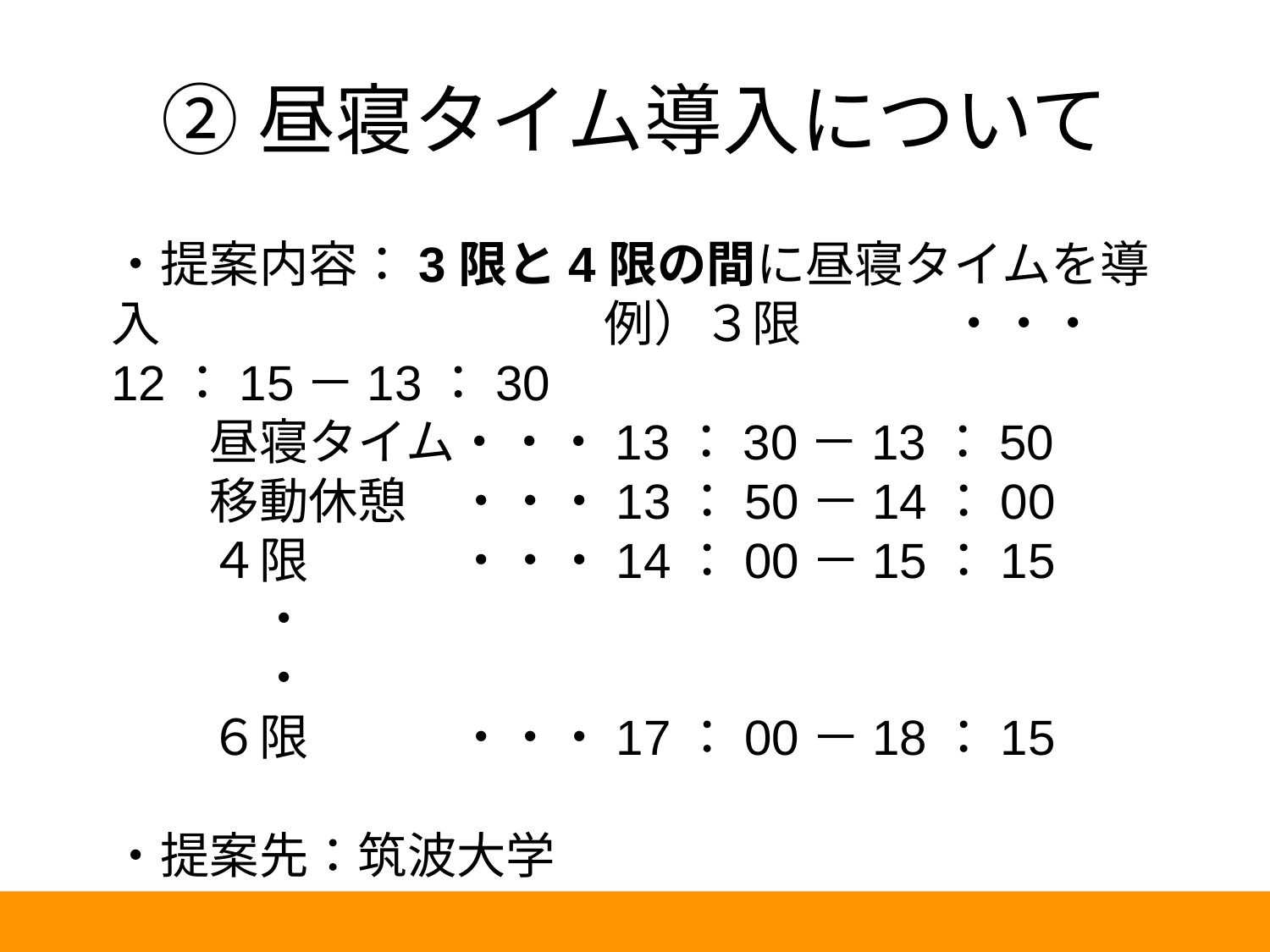

# ②昼寝タイム導入について
・提案内容：3限と4限の間に昼寝タイムを導入　　　　　　　　　例）３限　　　・・・12：15－13：30
　　昼寝タイム・・・13：30－13：50
　　移動休憩　・・・13：50－14：00
　　４限　　　・・・14：00－15：15
　　　・
　　　・
　　６限　　　・・・17：00－18：15

・提案先：筑波大学
51